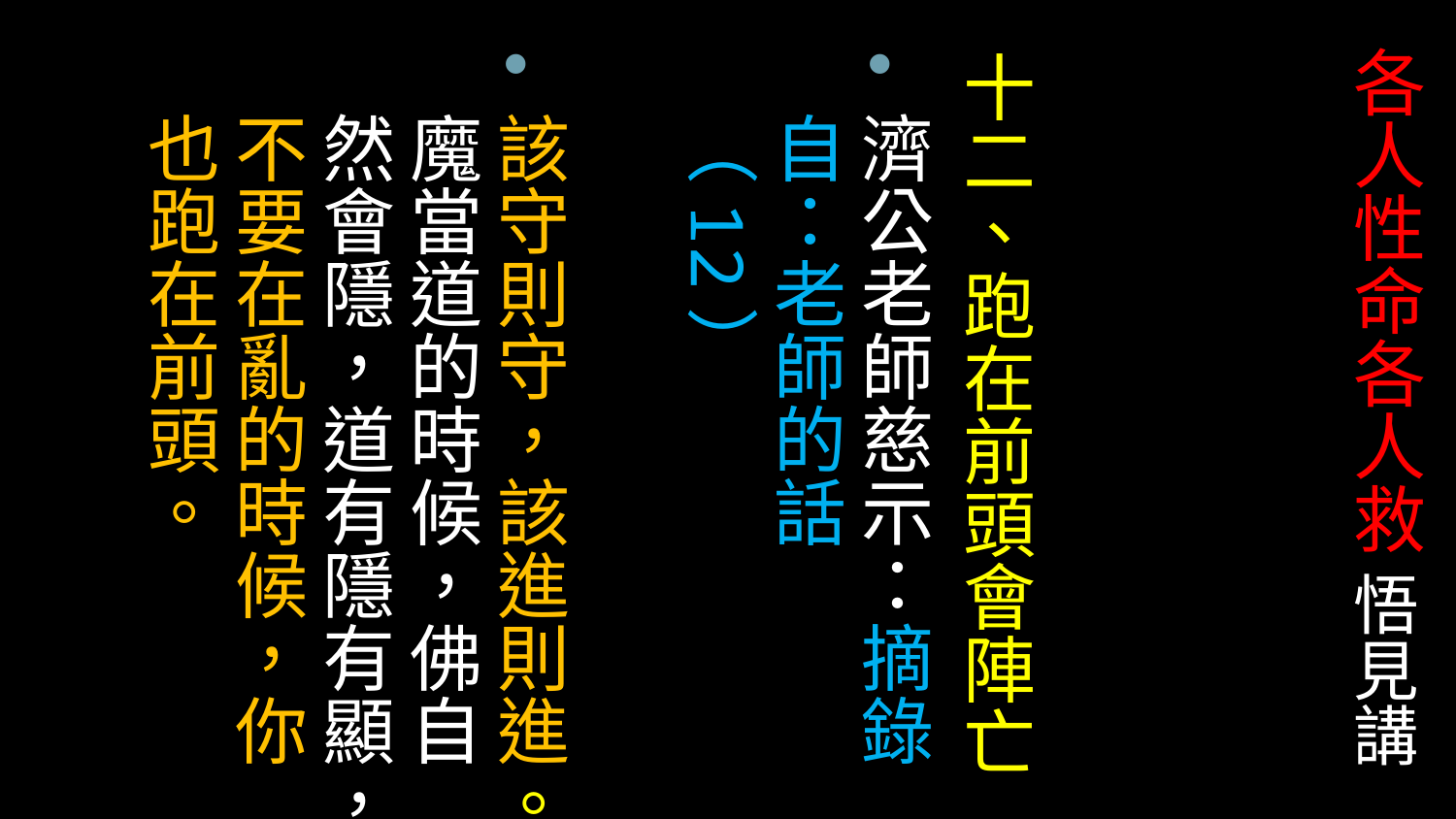

# 各人性命各人救 悟見講
十二、跑在前頭會陣亡
濟公老師慈示：摘錄自：老師的話（12）
該守則守，該進則進。魔當道的時候，佛自然會隱，道有隱有顯，不要在亂的時候，你也跑在前頭。